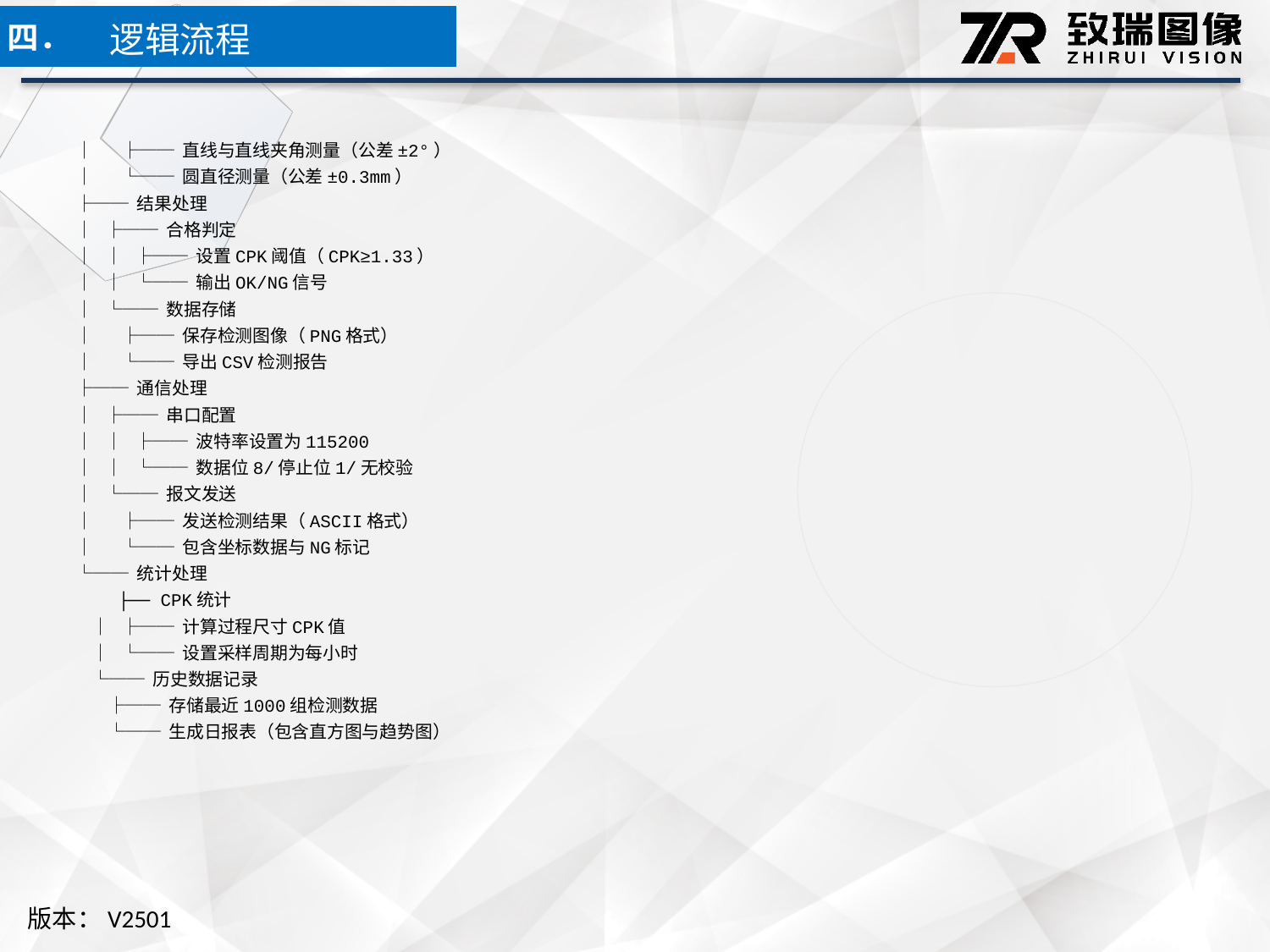

逻辑流程
四．

│       ├── 直线与直线夹角测量（公差±2°）
│       └── 圆直径测量（公差±0.3mm）
├── 结果处理
│   ├── 合格判定
│   │   ├── 设置CPK阈值（CPK≥1.33）
│   │   └── 输出OK/NG信号
│   └── 数据存储
│       ├── 保存检测图像（PNG格式）
│       └── 导出CSV检测报告
├── 通信处理
│   ├── 串口配置
│   │   ├── 波特率设置为115200
│   │   └── 数据位8/停止位1/无校验
│   └── 报文发送
│       ├── 发送检测结果（ASCII格式）
│       └── 包含坐标数据与NG标记
└── 统计处理
    ├── CPK统计
    │   ├── 计算过程尺寸CPK值
    │   └── 设置采样周期为每小时
    └── 历史数据记录
        ├── 存储最近1000组检测数据
        └── 生成日报表（包含直方图与趋势图）